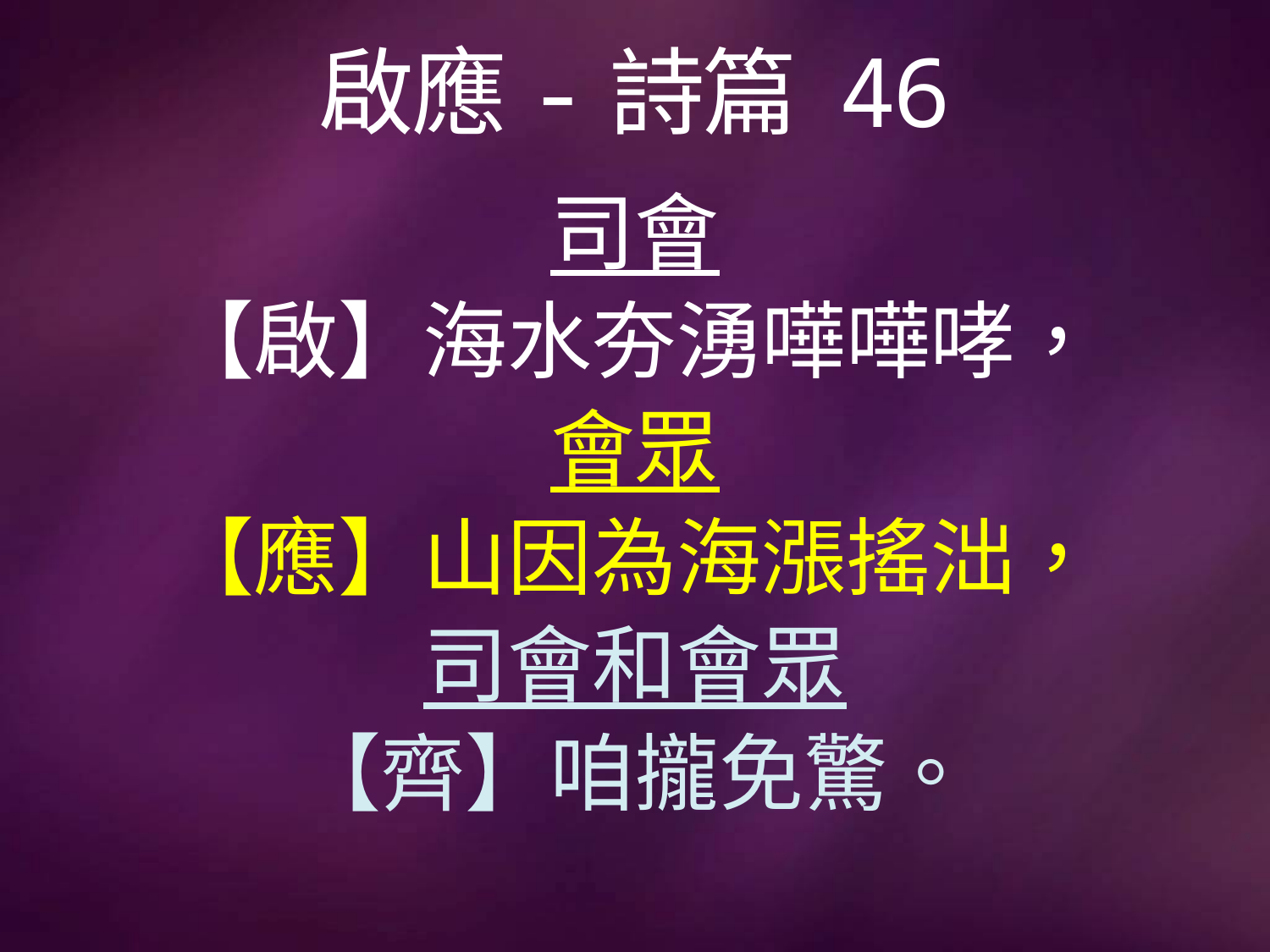

# 啟應-詩篇 46
司會
【啟】海水夯湧嘩嘩哮，
會眾
【應】山因為海漲搖泏，
司會和會眾
【齊】咱攏免驚。